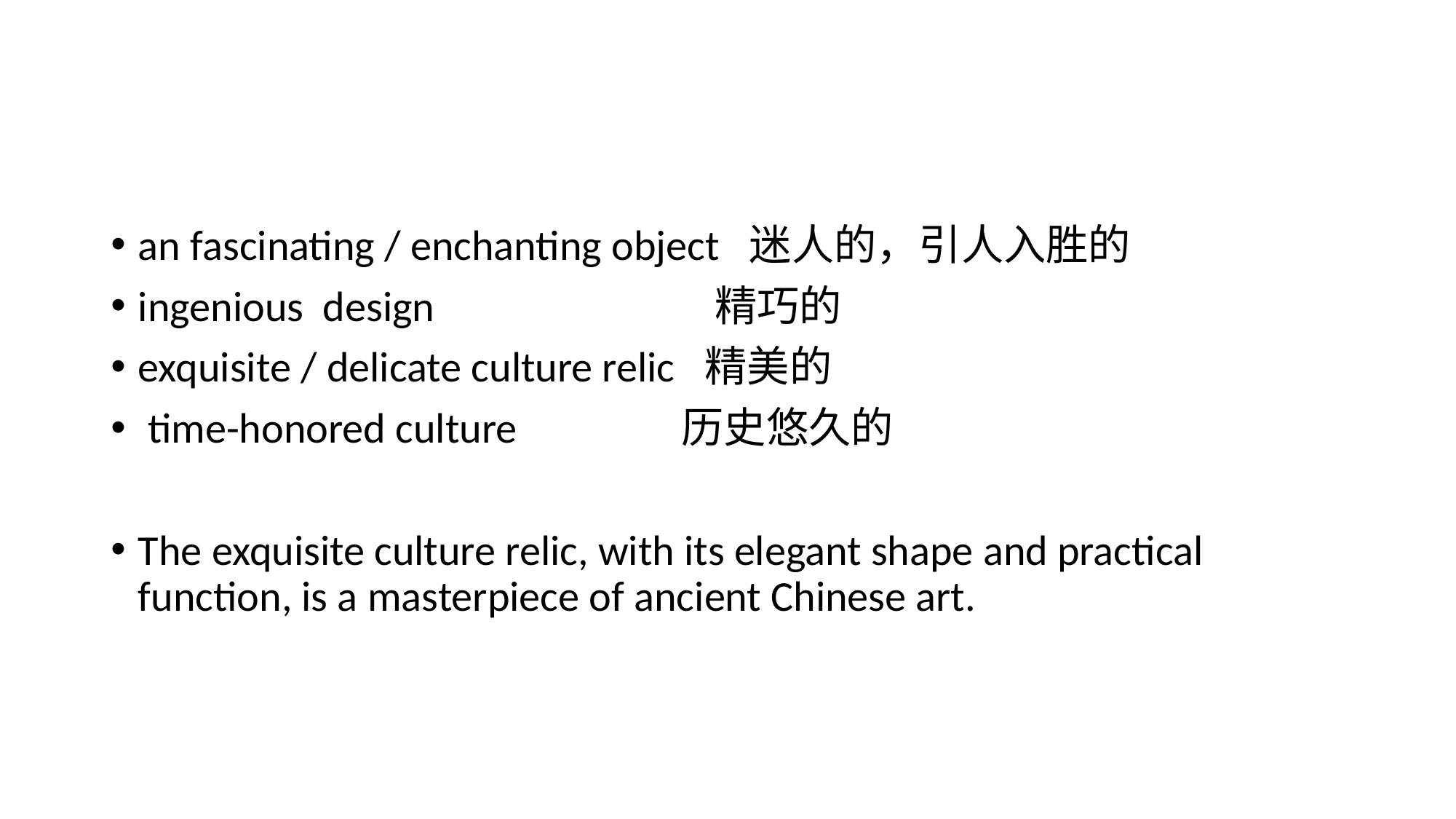

#
an fascinating / enchanting object  迷人的，引人入胜的
ingenious  design                            精巧的
exquisite / delicate culture relic  精美的
 time-honored culture                历史悠久的

The exquisite culture relic, with its elegant shape and practical function, is a masterpiece of ancient Chinese art.